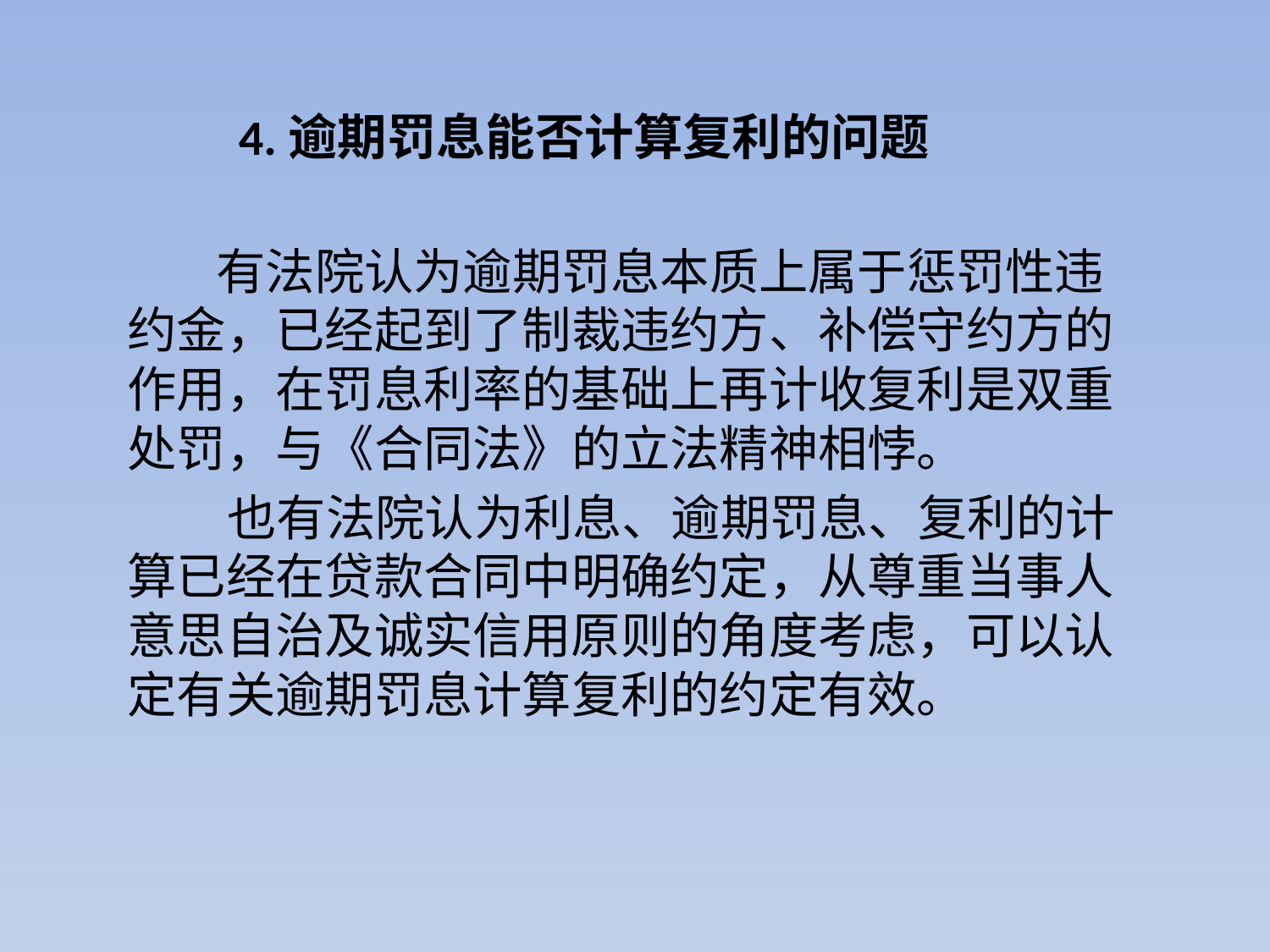

# 4.逾期罚息能否计算复利的问题

       有法院认为逾期罚息本质上属于惩罚性违约金，已经起到了制裁违约方、补偿守约方的作用，在罚息利率的基础上再计收复利是双重处罚，与《合同法》的立法精神相悖。
        也有法院认为利息、逾期罚息、复利的计算已经在贷款合同中明确约定，从尊重当事人意思自治及诚实信用原则的角度考虑，可以认定有关逾期罚息计算复利的约定有效。